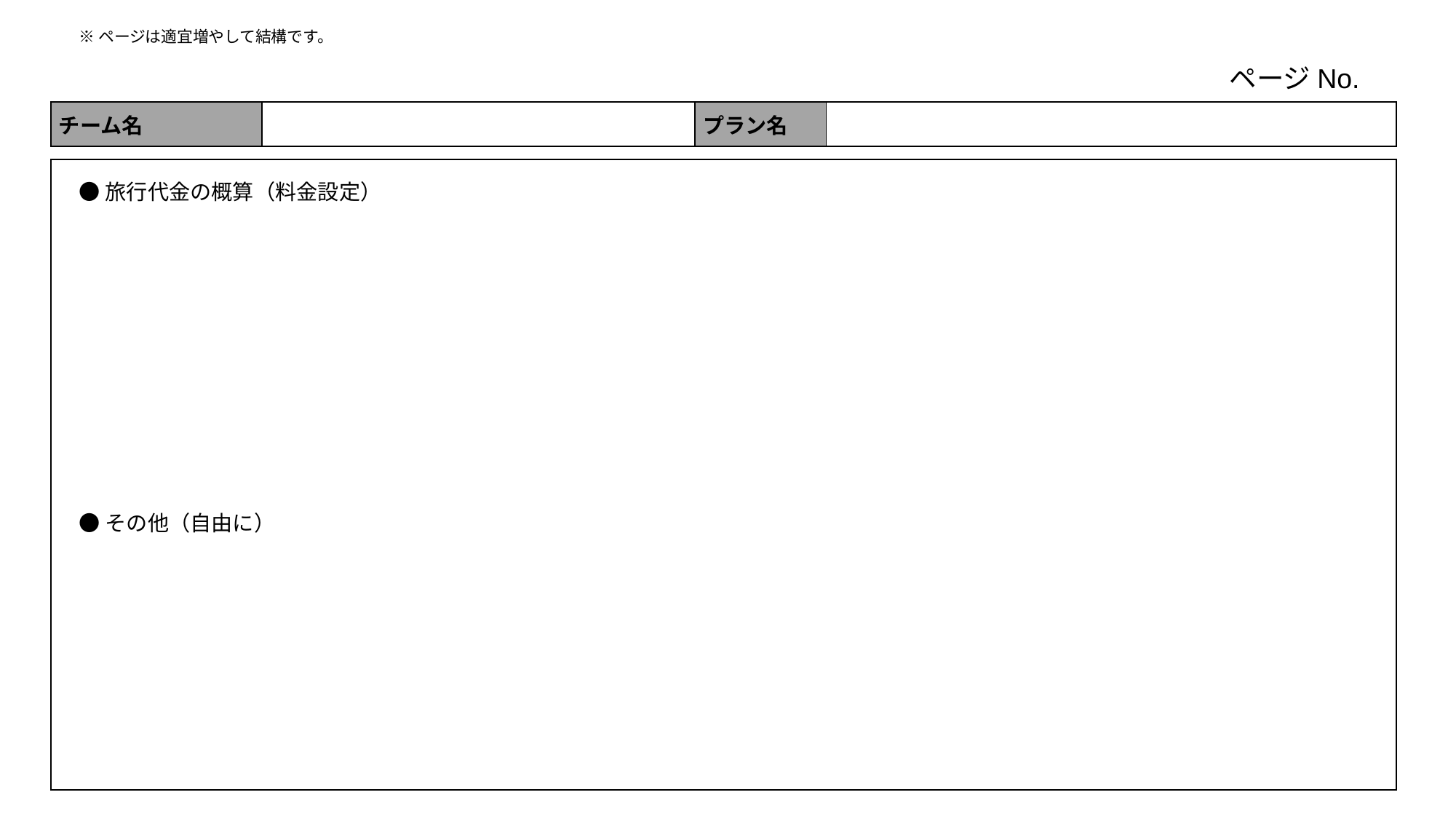

※ページは適宜増やして結構です。
ページNo.
| チーム名 |  | プラン名 |  |
| --- | --- | --- | --- |

●旅行代金の概算（料金設定）

●その他（自由に）